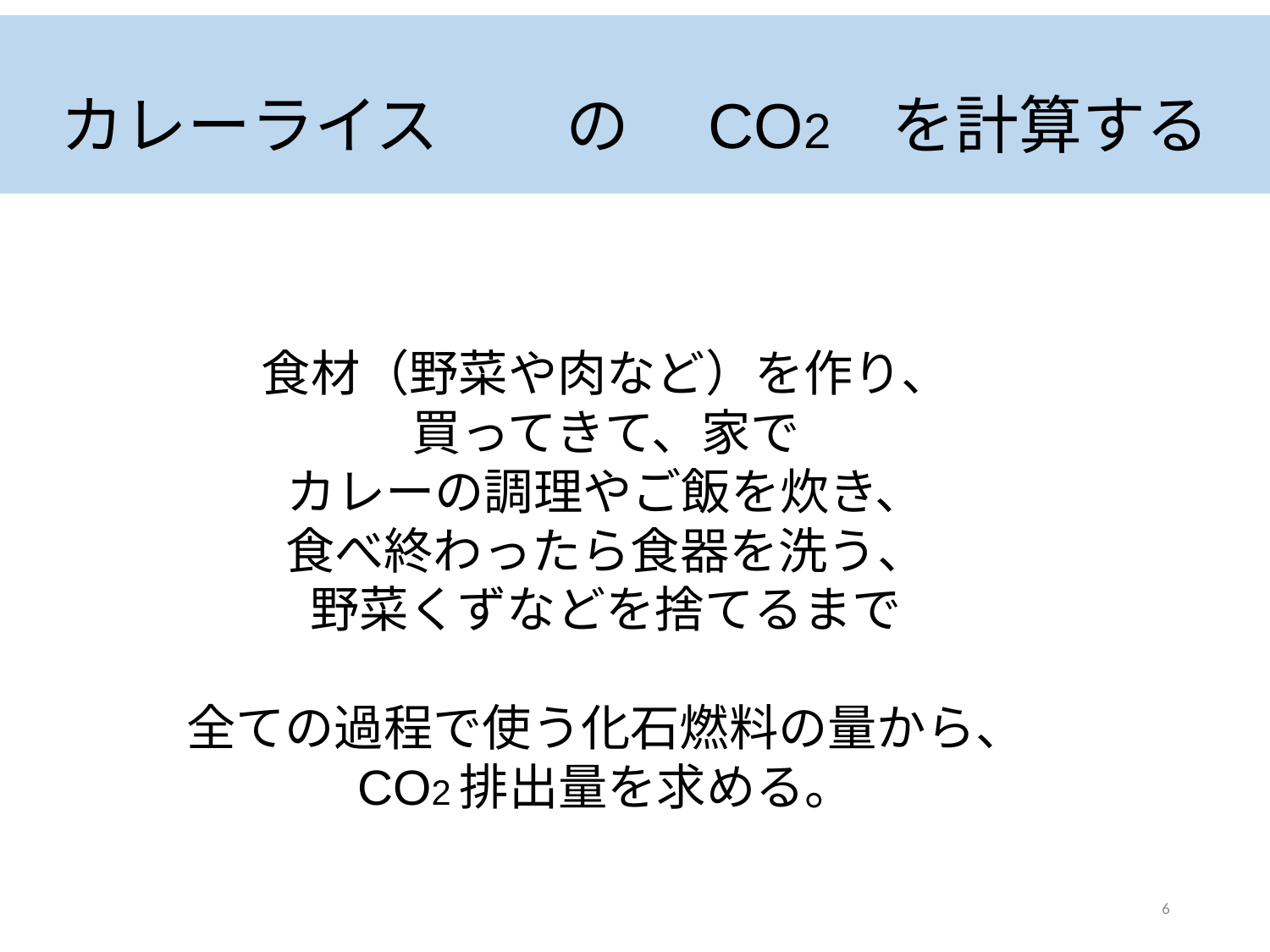

# カレーライス　　の　CO2　を計算する
食材（野菜や肉など）を作り、
買ってきて、家で
カレーの調理やご飯を炊き、
食べ終わったら食器を洗う、
野菜くずなどを捨てるまで
全ての過程で使う化石燃料の量から、
CO2排出量を求める。

6